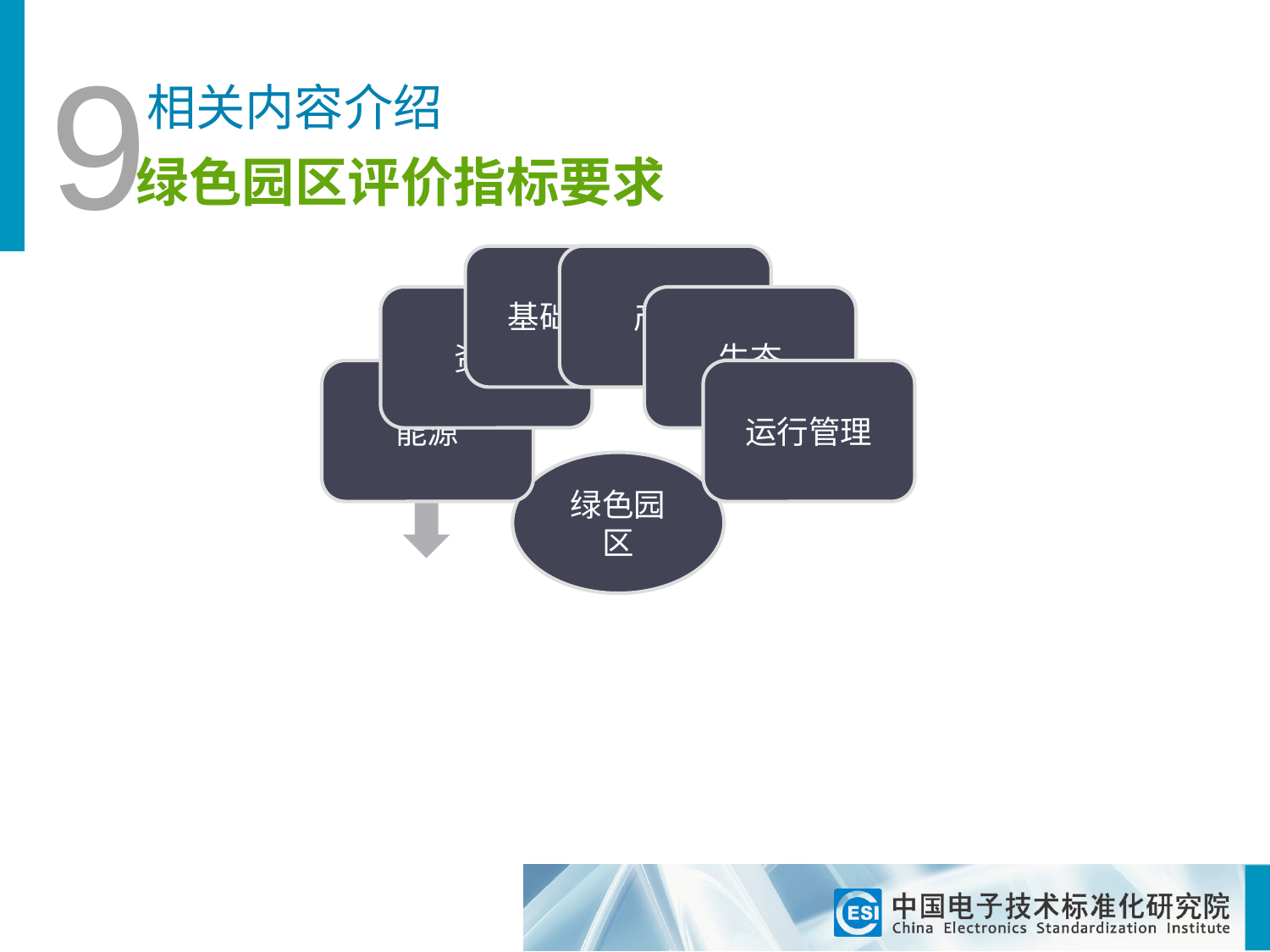

9
相关内容介绍
绿色园区评价指标要求
绿色园区
能源
资源
生态
基础设施
产业
运行管理